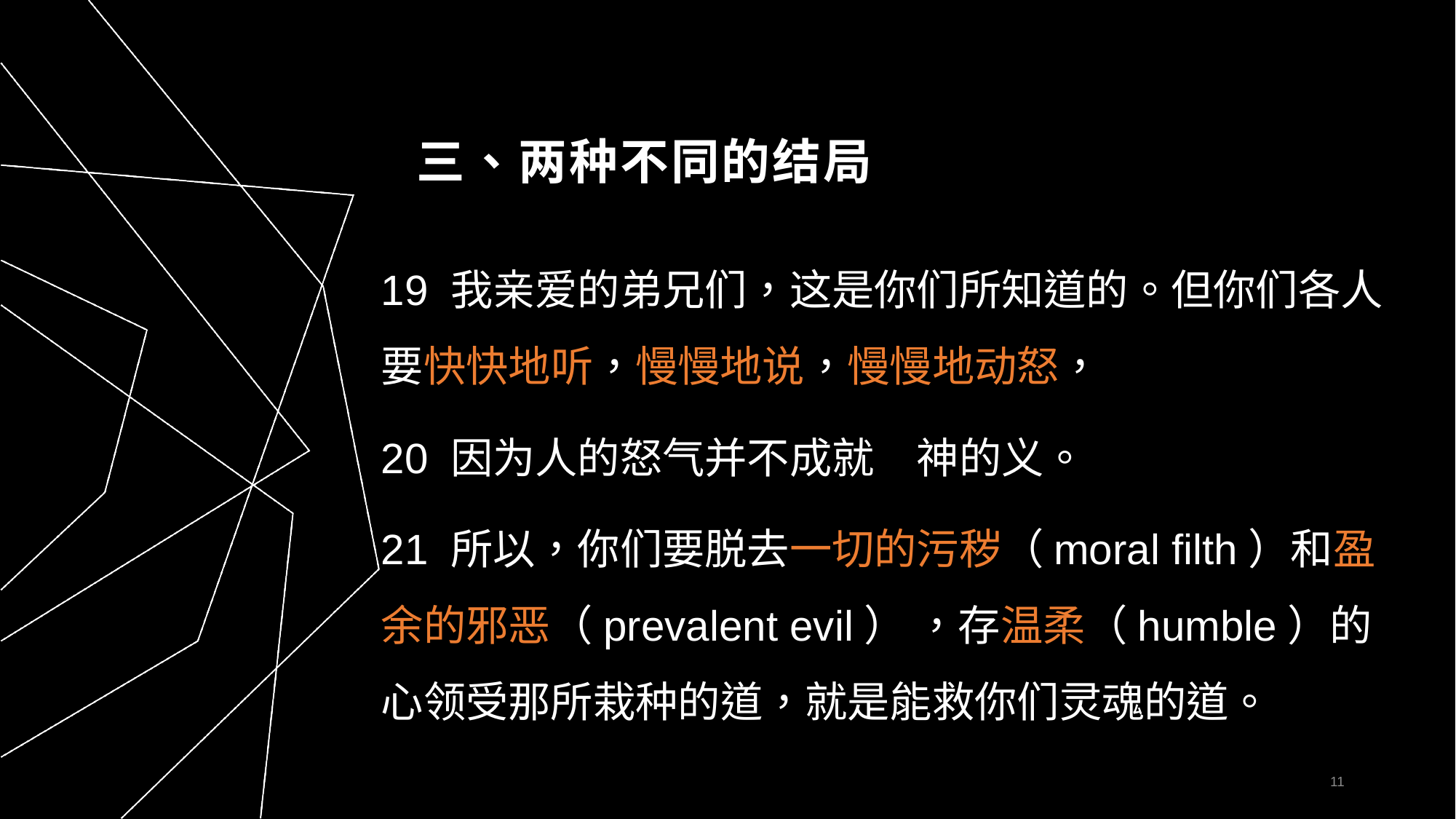

# 三、两种不同的结局
19 我亲爱的弟兄们，这是你们所知道的。但你们各人要快快地听，慢慢地说，慢慢地动怒，
20 因为人的怒气并不成就　神的义。
21 所以，你们要脱去一切的污秽（moral filth）和盈余的邪恶（prevalent evil） ，存温柔（humble）的心领受那所栽种的道，就是能救你们灵魂的道。

11